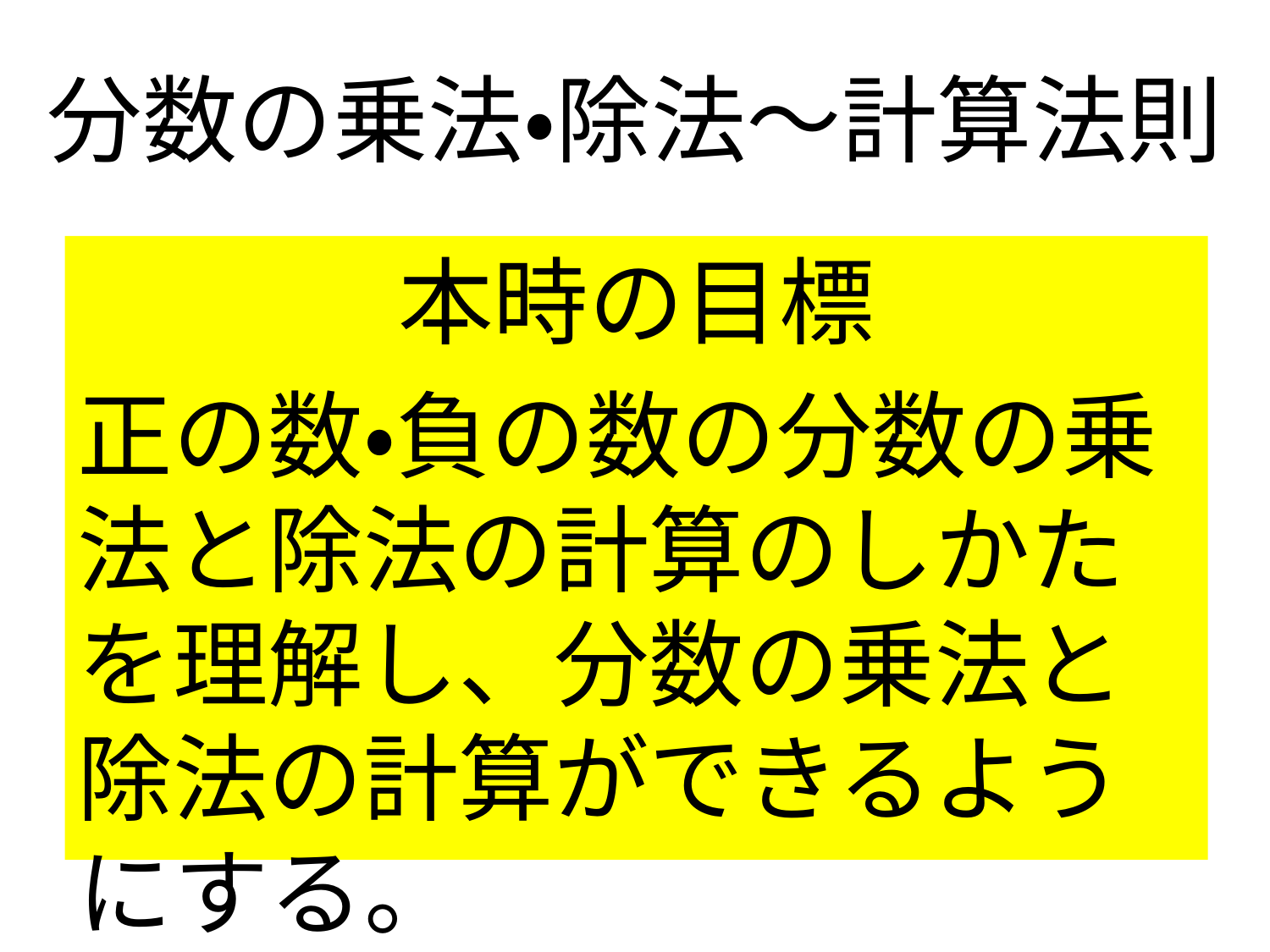

# 分数の乗法・除法～計算法則
本時の目標
正の数・負の数の分数の乗法と除法の計算のしかたを理解し、分数の乗法と除法の計算ができるようにする。